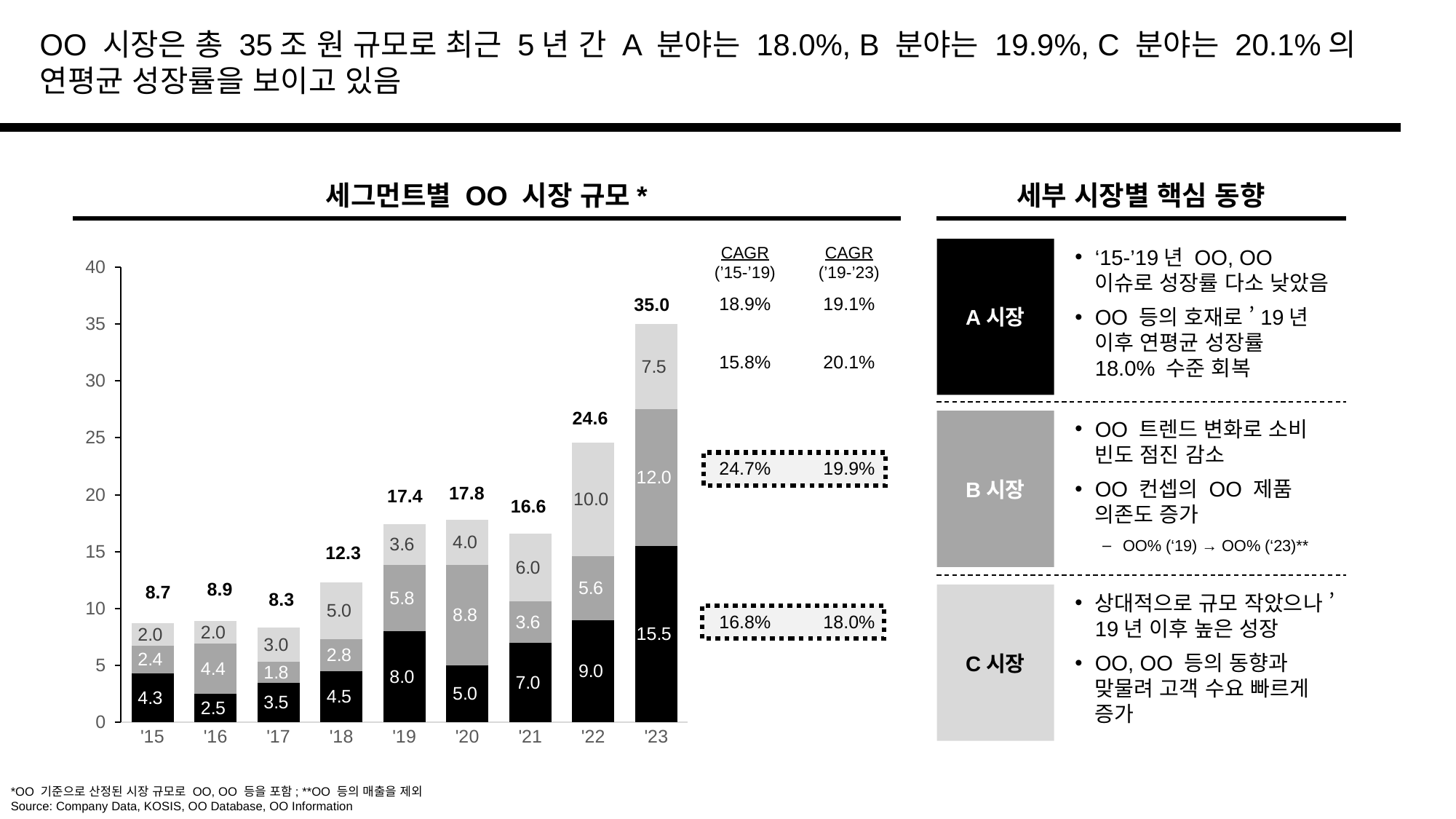

OO 시장은 총 35조 원 규모로 최근 5년 간 A 분야는 18.0%, B 분야는 19.9%, C 분야는 20.1%의 연평균 성장률을 보이고 있음
세그먼트별 OO 시장 규모*
세부 시장별 핵심 동향
CAGR
(’15-’19)
CAGR
(’19-’23)
A시장
‘15-’19년 OO, OO 이슈로 성장률 다소 낮았음
OO 등의 호재로 ’19년 이후 연평균 성장률 18.0% 수준 회복

### Chart

| Category | A시장 | B시장 | C시장 |
|---|---|---|---|
| '15 | 4.3 | 2.4 | 2.0 |
| '16 | 2.5 | 4.4 | 2.0 |
| '17 | 3.5 | 1.8 | 3.0 |
| '18 | 4.5 | 2.8 | 5.0 |
| '19 | 8.0 | 5.8 | 3.6 |
| '20 | 5.0 | 8.8 | 4.0 |
| '21 | 7.0 | 3.6 | 6.0 |
| '22 | 9.0 | 5.6 | 10.0 |
| '23 | 15.5 | 12.0 | 7.5 |
18.9%
19.1%
35.0
15.8%
20.1%
24.6
OO 트렌드 변화로 소비 빈도 점진 감소
OO 컨셉의 OO 제품 의존도 증가
OO% (‘19) → OO% (‘23)**
B시장
24.7%
19.9%

17.8
17.4
16.6
12.3
8.9
8.7
8.3
C시장
상대적으로 규모 작았으나 ’19년 이후 높은 성장
OO, OO 등의 동향과 맞물려 고객 수요 빠르게 증가
16.8%
18.0%

*OO 기준으로 산정된 시장 규모로 OO, OO 등을 포함; **OO 등의 매출을 제외
Source: Company Data, KOSIS, OO Database, OO Information